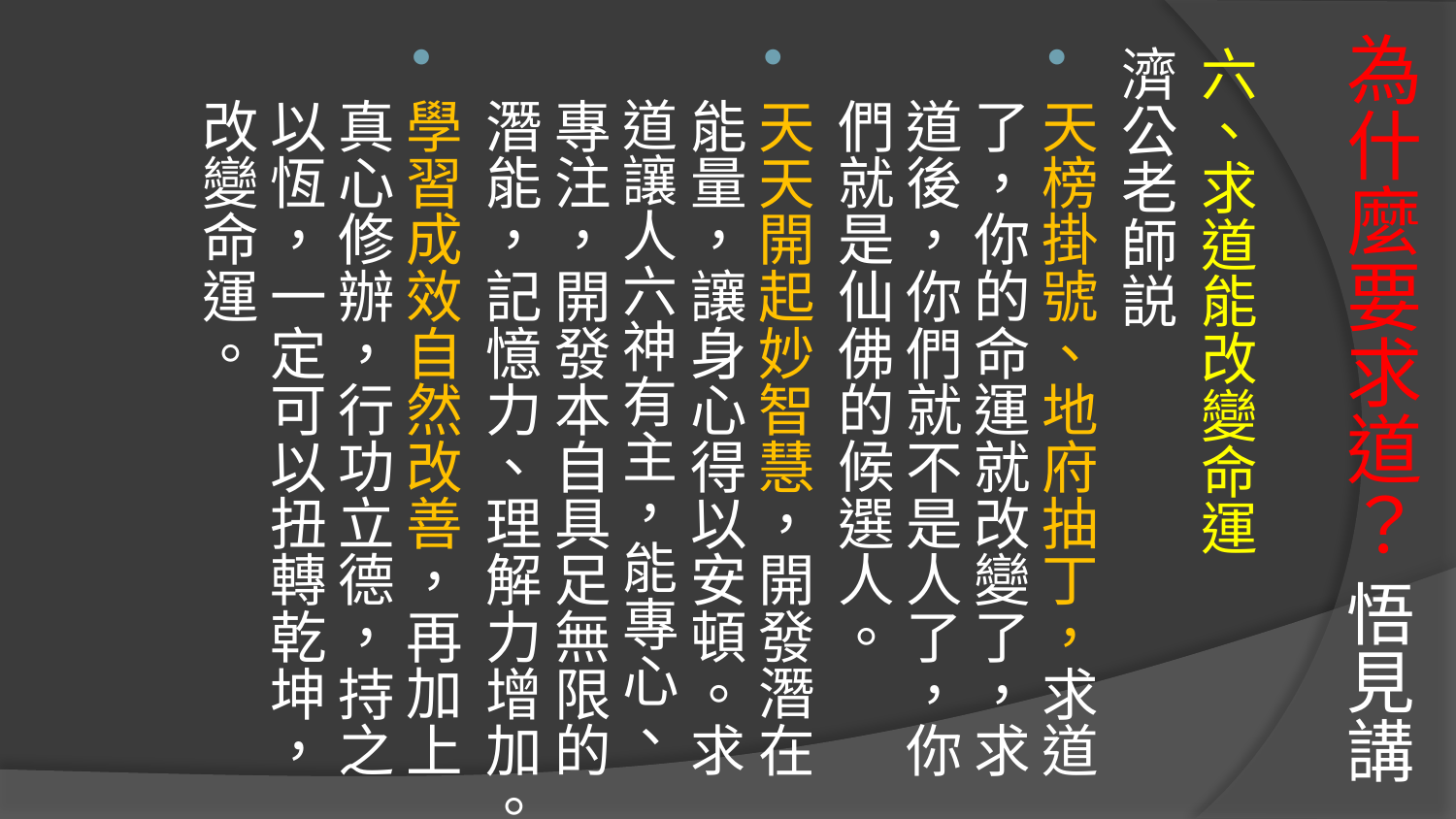

# 為什麼要求道？ 悟見講
六、求道能改變命運
濟公老師説
天榜掛號、地府抽丁，求道了，你的命運就改變了，求道後，你們就不是人了，你們就是仙佛的候選人。
天天開起妙智慧，開發潛在能量，讓身心得以安頓。求道讓人六神有主，能專心、專注，開發本自具足無限的潛能，記憶力、理解力增加。
學習成效自然改善，再加上真心修辦，行功立德，持之以恆，一定可以扭轉乾坤，改變命運。